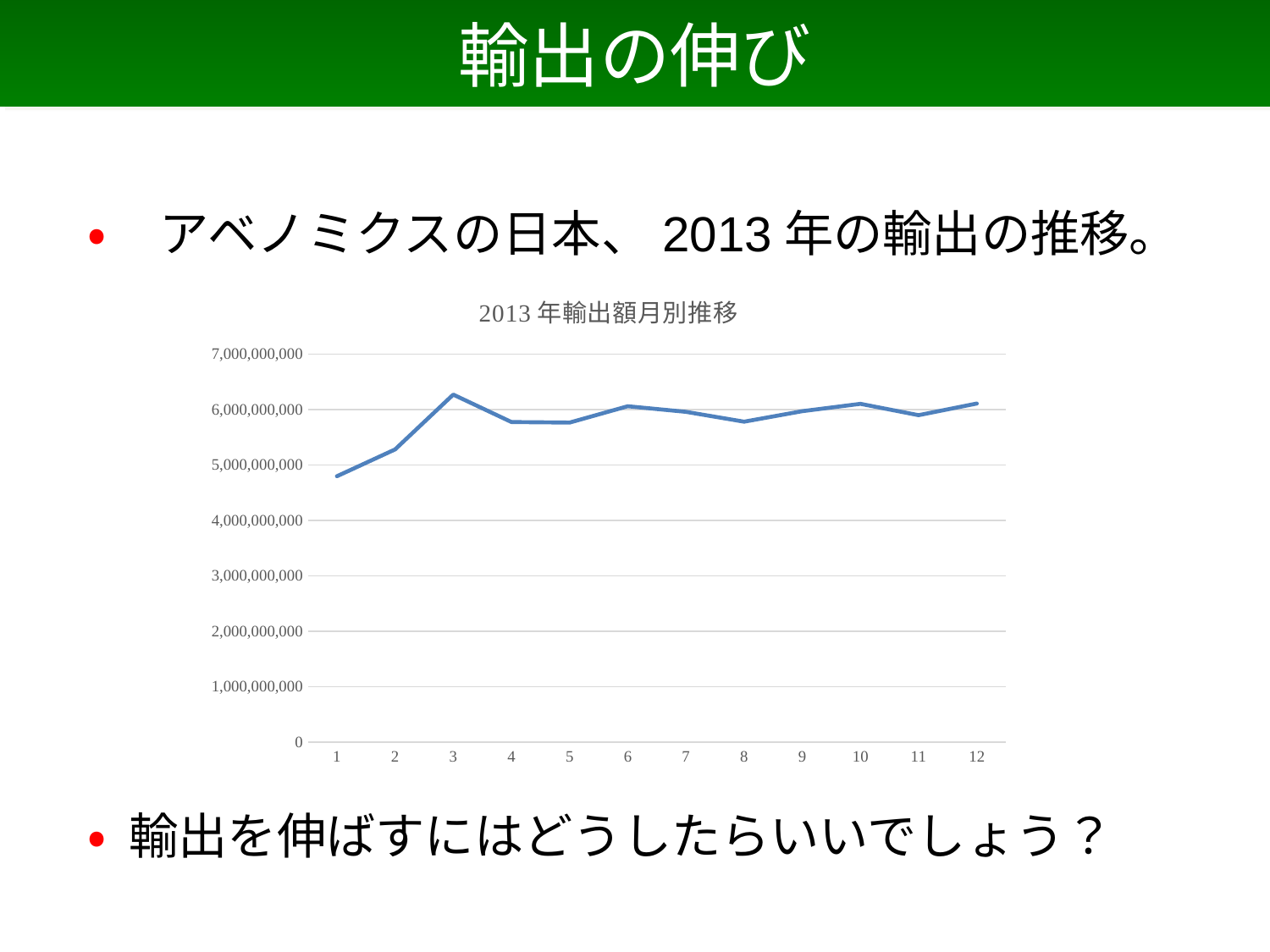

# 輸出の伸び
• アベノミクスの日本、2013年の輸出の推移。

• 輸出を伸ばすにはどうしたらいいでしょう？

### Chart: 2013年輸出額月別推移

| Category |  |
|---|---|